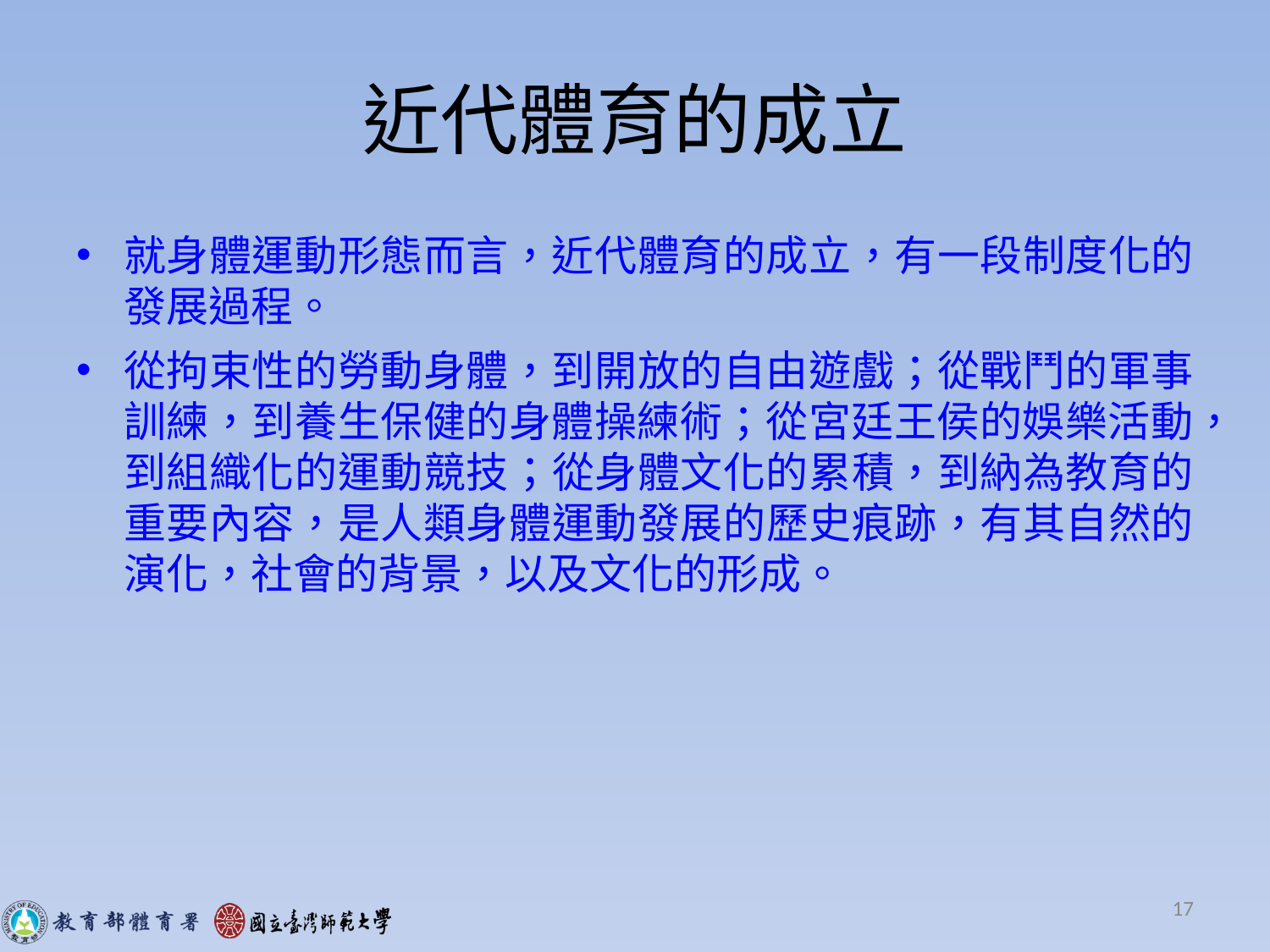

# 近代體育的成立
就身體運動形態而言，近代體育的成立，有一段制度化的發展過程。
從拘束性的勞動身體，到開放的自由遊戲；從戰鬥的軍事訓練，到養生保健的身體操練術；從宮廷王侯的娛樂活動，到組織化的運動競技；從身體文化的累積，到納為教育的重要內容，是人類身體運動發展的歷史痕跡，有其自然的演化，社會的背景，以及文化的形成。
17